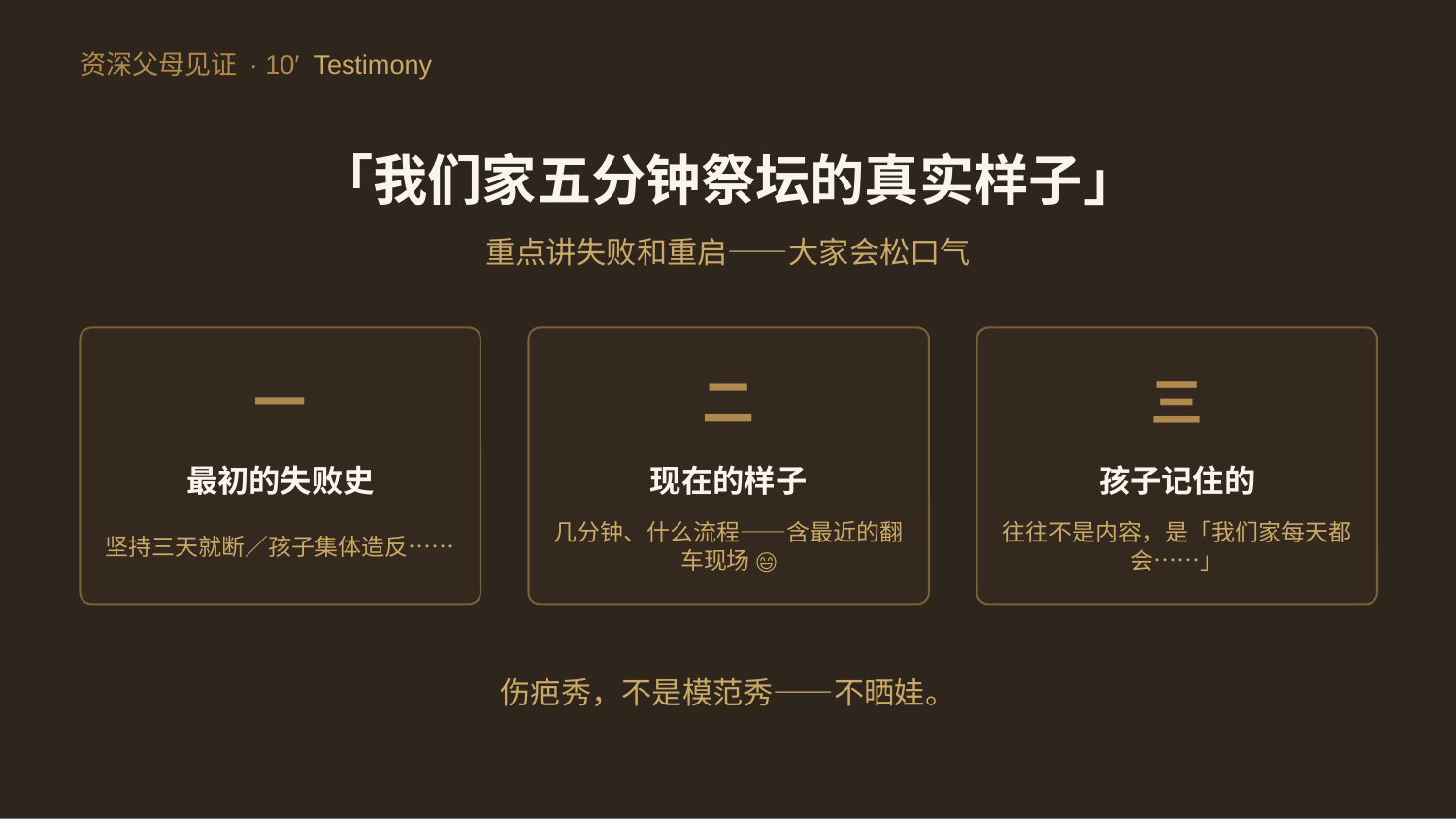

资深父母见证 · 10′  Testimony
「我们家五分钟祭坛的真实样子」
重点讲失败和重启——大家会松口气

一
二
三
最初的失败史
现在的样子
孩子记住的
坚持三天就断／孩子集体造反……
几分钟、什么流程——含最近的翻车现场 😄
往往不是内容，是「我们家每天都会……」
伤疤秀，不是模范秀——不晒娃。